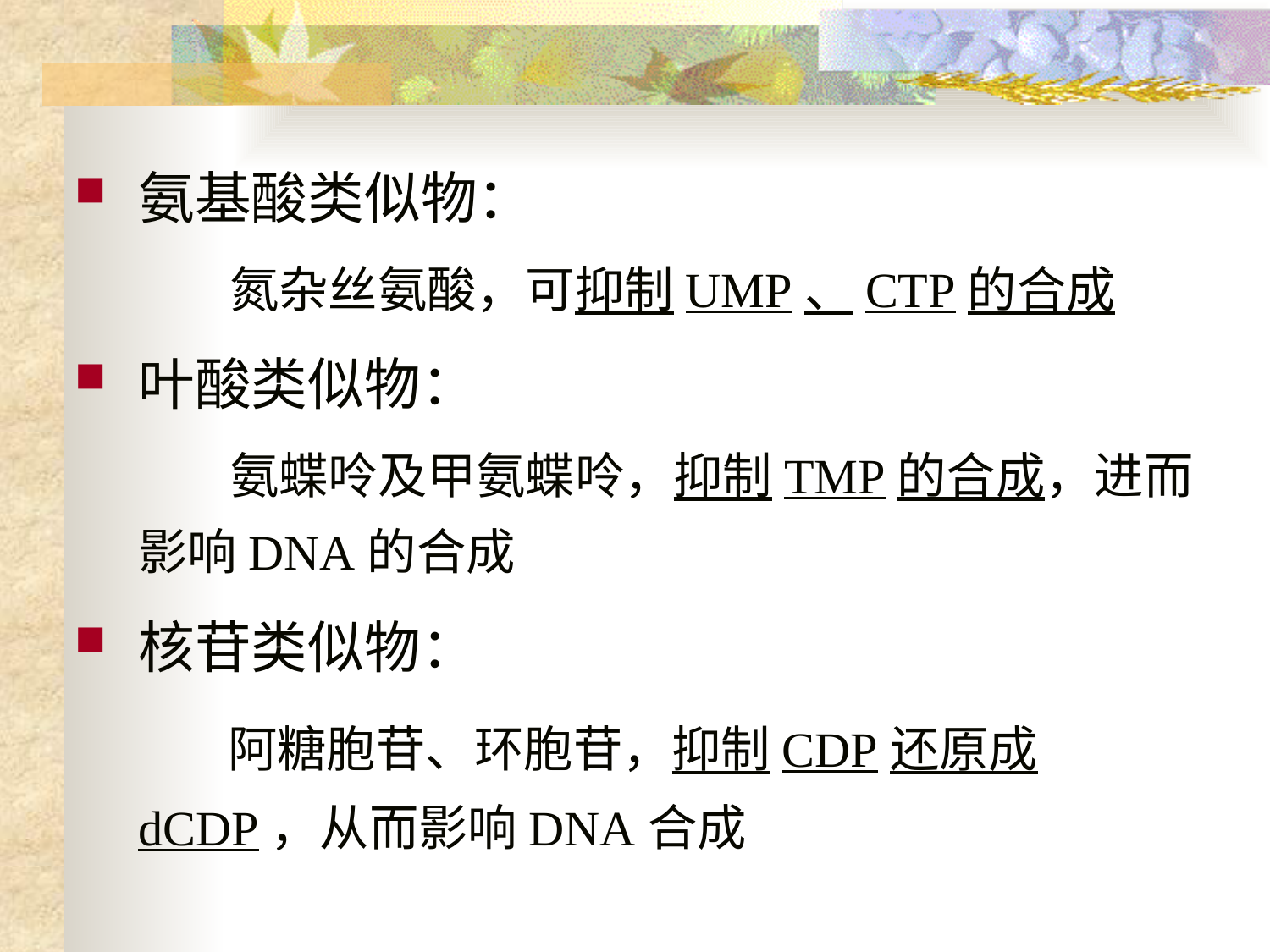

氨基酸类似物：
             氮杂丝氨酸，可抑制UMP、CTP的合成
叶酸类似物：
             氨蝶呤及甲氨蝶呤，抑制TMP的合成，进而影响DNA的合成
核苷类似物：
           阿糖胞苷、环胞苷，抑制CDP还原成dCDP，从而影响DNA合成